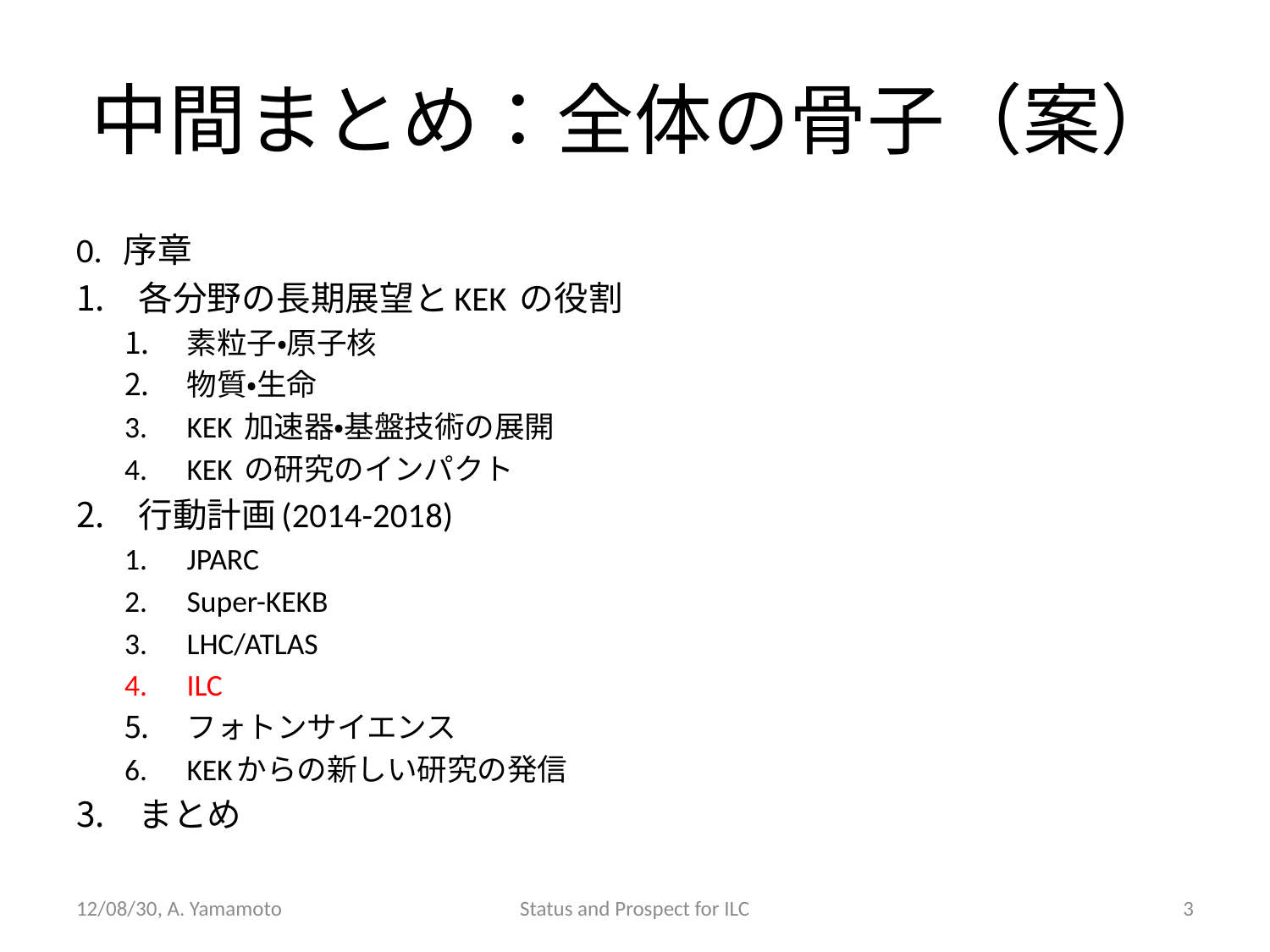

# 中間まとめ：全体の骨子（案）
0.  序章
各分野の長期展望とKEK の役割
素粒子・原子核
物質・生命
KEK 加速器・基盤技術の展開
KEK の研究のインパクト
行動計画(2014-2018)
JPARC
Super-KEKB
LHC/ATLAS
ILC
フォトンサイエンス
KEKからの新しい研究の発信
まとめ

12/08/30, A. Yamamoto
Status and Prospect for ILC
3